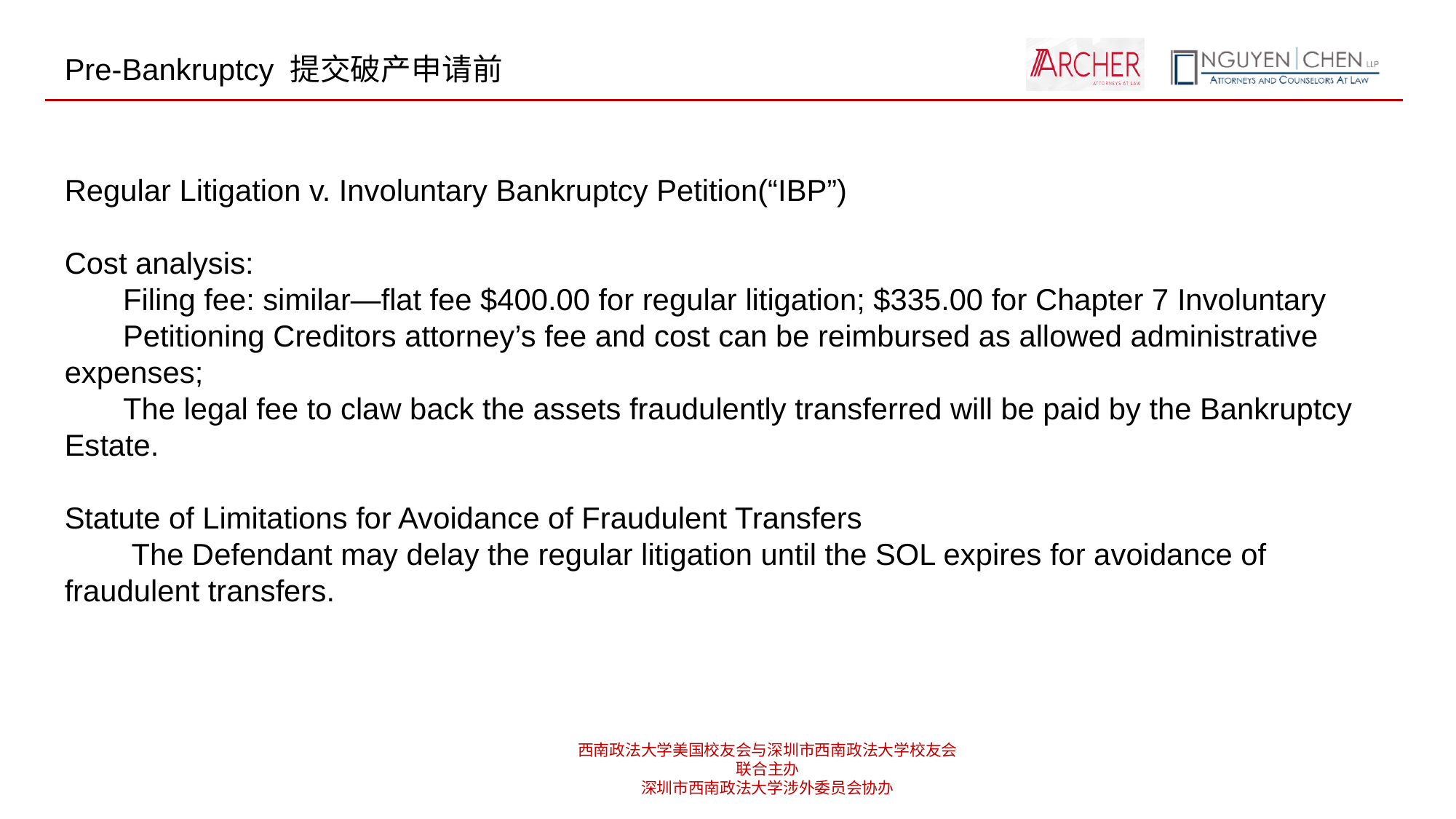

Pre-Bankruptcy 提交破产申请前

Regular Litigation v. Involuntary Bankruptcy Petition(“IBP”)

Cost analysis:
       Filing fee: similar—flat fee $400.00 for regular litigation; $335.00 for Chapter 7 Involuntary
       Petitioning Creditors attorney’s fee and cost can be reimbursed as allowed administrative expenses;
       The legal fee to claw back the assets fraudulently transferred will be paid by the Bankruptcy Estate.

Statute of Limitations for Avoidance of Fraudulent Transfers
        The Defendant may delay the regular litigation until the SOL expires for avoidance of fraudulent transfers.